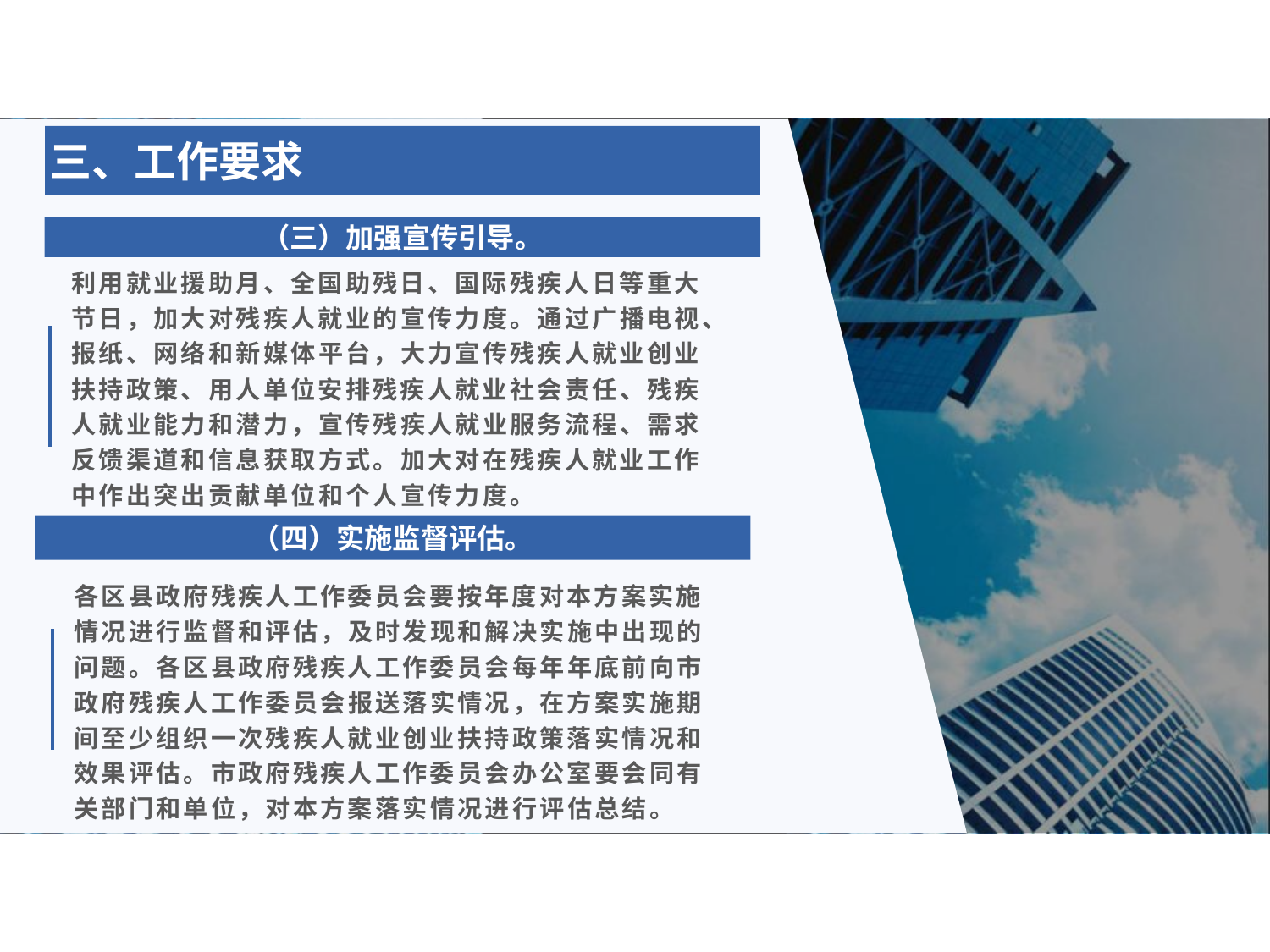

三、工作要求
（三）加强宣传引导。
利用就业援助月、全国助残日、国际残疾人日等重大节日，加大对残疾人就业的宣传力度。通过广播电视、报纸、网络和新媒体平台，大力宣传残疾人就业创业扶持政策、用人单位安排残疾人就业社会责任、残疾人就业能力和潜力，宣传残疾人就业服务流程、需求反馈渠道和信息获取方式。加大对在残疾人就业工作中作出突出贡献单位和个人宣传力度。

（四）实施监督评估。

各区县政府残疾人工作委员会要按年度对本方案实施情况进行监督和评估，及时发现和解决实施中出现的问题。各区县政府残疾人工作委员会每年年底前向市政府残疾人工作委员会报送落实情况，在方案实施期间至少组织一次残疾人就业创业扶持政策落实情况和效果评估。市政府残疾人工作委员会办公室要会同有关部门和单位，对本方案落实情况进行评估总结。